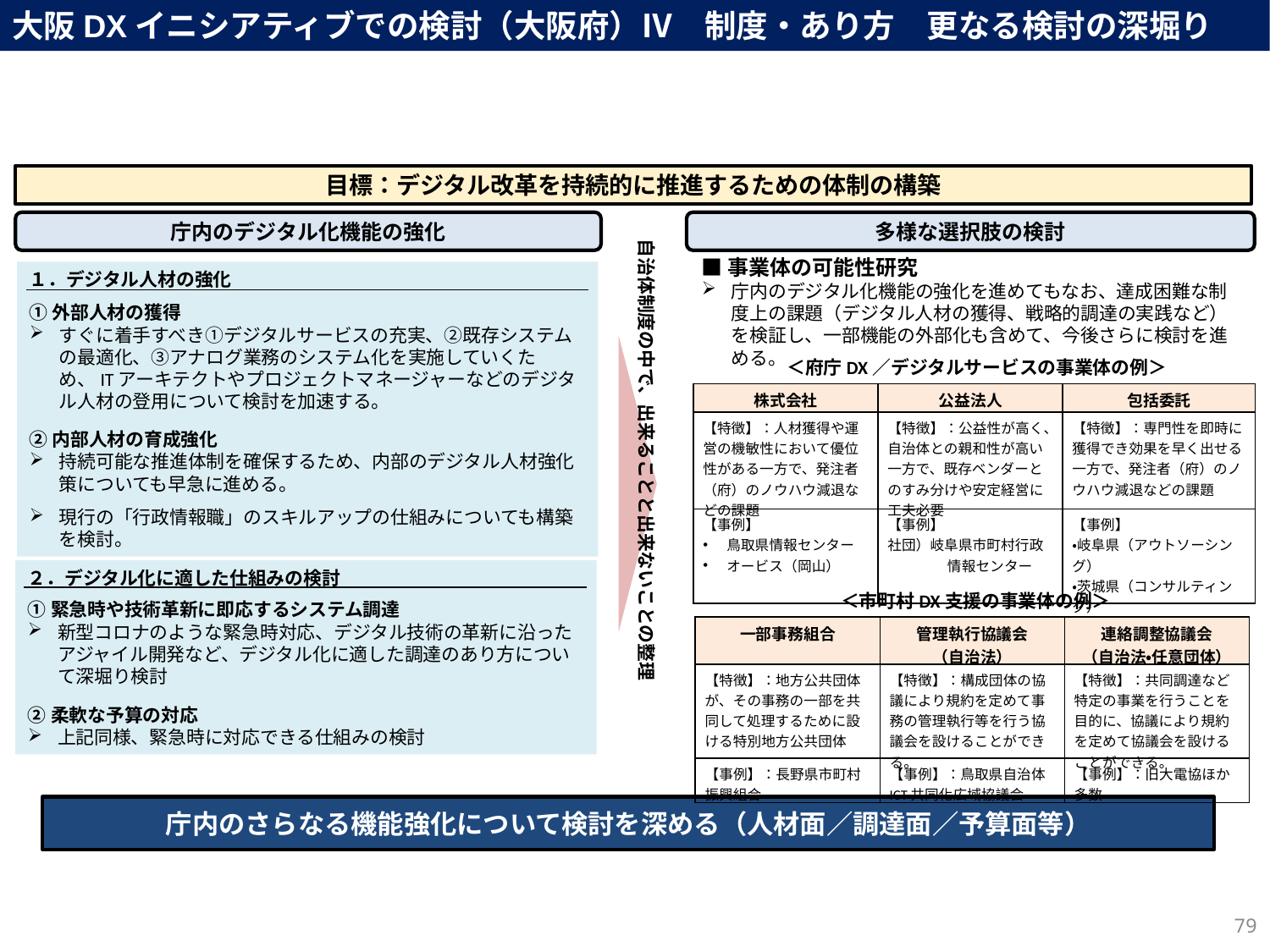

大阪DXイニシアティブでの検討（大阪府）Ⅳ　制度・あり方　更なる検討の深堀り
目標：デジタル改革を持続的に推進するための体制の構築
庁内のデジタル化機能の強化
多様な選択肢の検討
自治体制度の中で、出来ることと出来ないことの整理
■事業体の可能性研究
庁内のデジタル化機能の強化を進めてもなお、達成困難な制度上の課題（デジタル人材の獲得、戦略的調達の実践など）を検証し、一部機能の外部化も含めて、今後さらに検討を進める。
１．デジタル人材の強化

①外部人材の獲得
すぐに着手すべき①デジタルサービスの充実、②既存システムの最適化、③アナログ業務のシステム化を実施していくため、ITアーキテクトやプロジェクトマネージャーなどのデジタル人材の登用について検討を加速する。

②内部人材の育成強化
持続可能な推進体制を確保するため、内部のデジタル人材強化策についても早急に進める。

現行の「行政情報職」のスキルアップの仕組みについても構築を検討。
＜府庁DX／デジタルサービスの事業体の例＞
| 株式会社 | 公益法人 | 包括委託 |
| --- | --- | --- |
| 【特徴】：人材獲得や運営の機敏性において優位性がある一方で、発注者（府）のノウハウ減退などの課題 | 【特徴】：公益性が高く、自治体との親和性が高い一方で、既存ベンダーとのすみ分けや安定経営に工夫必要 | 【特徴】：専門性を即時に獲得でき効果を早く出せる一方で、発注者（府）のノウハウ減退などの課題 |
| 【事例】 鳥取県情報センター オービス（岡山） | 【事例】 社団）岐阜県市町村行政 　　　　 情報センター | 【事例】 ・岐阜県（アウトソーシング） ・茨城県（コンサルティング） |

２．デジタル化に適した仕組みの検討

①緊急時や技術革新に即応するシステム調達
新型コロナのような緊急時対応、デジタル技術の革新に沿ったアジャイル開発など、デジタル化に適した調達のあり方について深堀り検討

②柔軟な予算の対応
上記同様、緊急時に対応できる仕組みの検討
＜市町村DX支援の事業体の例＞
| 一部事務組合 | 管理執行協議会 （自治法） | 連絡調整協議会 （自治法・任意団体） |
| --- | --- | --- |
| 【特徴】：地方公共団体が、その事務の一部を共同して処理するために設ける特別地方公共団体 | 【特徴】：構成団体の協議により規約を定めて事務の管理執行等を行う協議会を設けることができる。 | 【特徴】：共同調達など特定の事業を行うことを目的に、協議により規約を定めて協議会を設けることができる。 |
| 【事例】：長野県市町村振興組合 | 【事例】：鳥取県自治体ICT共同化広域協議会 | 【事例】：旧大電協ほか多数 |
庁内のさらなる機能強化について検討を深める（人材面／調達面／予算面等）
79